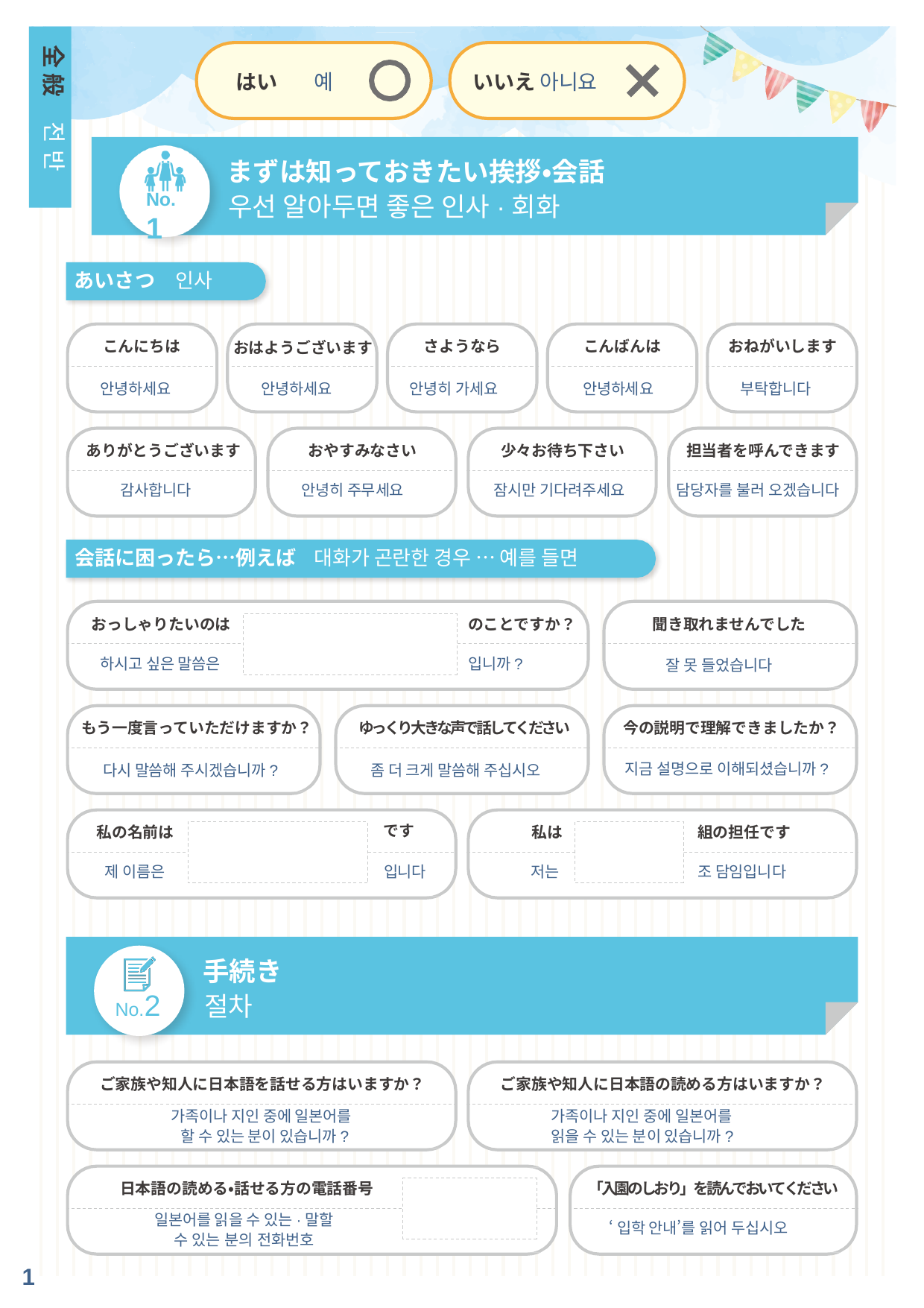

全 般

はい	예
いいえ 아니요
전 반

まずは知っておきたい挨拶・会話
No.1
우선 알아두면 좋은 인사·회화
あいさつ	인사

こんにちは
さようなら
こんばんは
おねがいします
おはようございます
부탁합니다
안녕하세요
안녕하세요
안녕히 가세요
안녕하세요

ありがとうございます
おやすみなさい
少々お待ち下さい
担当者を呼んできます
담당자를 불러 오겠습니다
감사합니다
안녕히 주무세요
잠시만 기다려주세요

대화가 곤란한 경우 … 예를 들면
会話に困ったら…例えば

のことですか？
おっしゃりたいのは
聞き取れませんでした
하시고 싶은 말씀은
입니까?
잘 못 들었습니다

もう一度言っていただけますか？
ゆっくり大きな声で話してください
今の説明で理解できましたか？
지금 설명으로 이해되셨습니까?
다시 말씀해 주시겠습니까?
좀 더 크게 말씀해 주십시오

です
私の名前は
私は
組の担任です
제 이름은
입니다
저는
조 담임입니다

手続き
No.2	절차

ご家族や知人に日本語を話せる方はいますか？
ご家族や知人に日本語の読める方はいますか？
가족이나 지인 중에 일본어를
할 수 있는 분이 있습니까?
가족이나 지인 중에 일본어를
읽을 수 있는 분이 있습니까?

日本語の読める・話せる方の電話番号
「入園のしおり」を読んでおいてください
일본어를 읽을 수 있는·말할
수 있는 분의 전화번호
‘입학 안내’를 읽어 두십시오
1